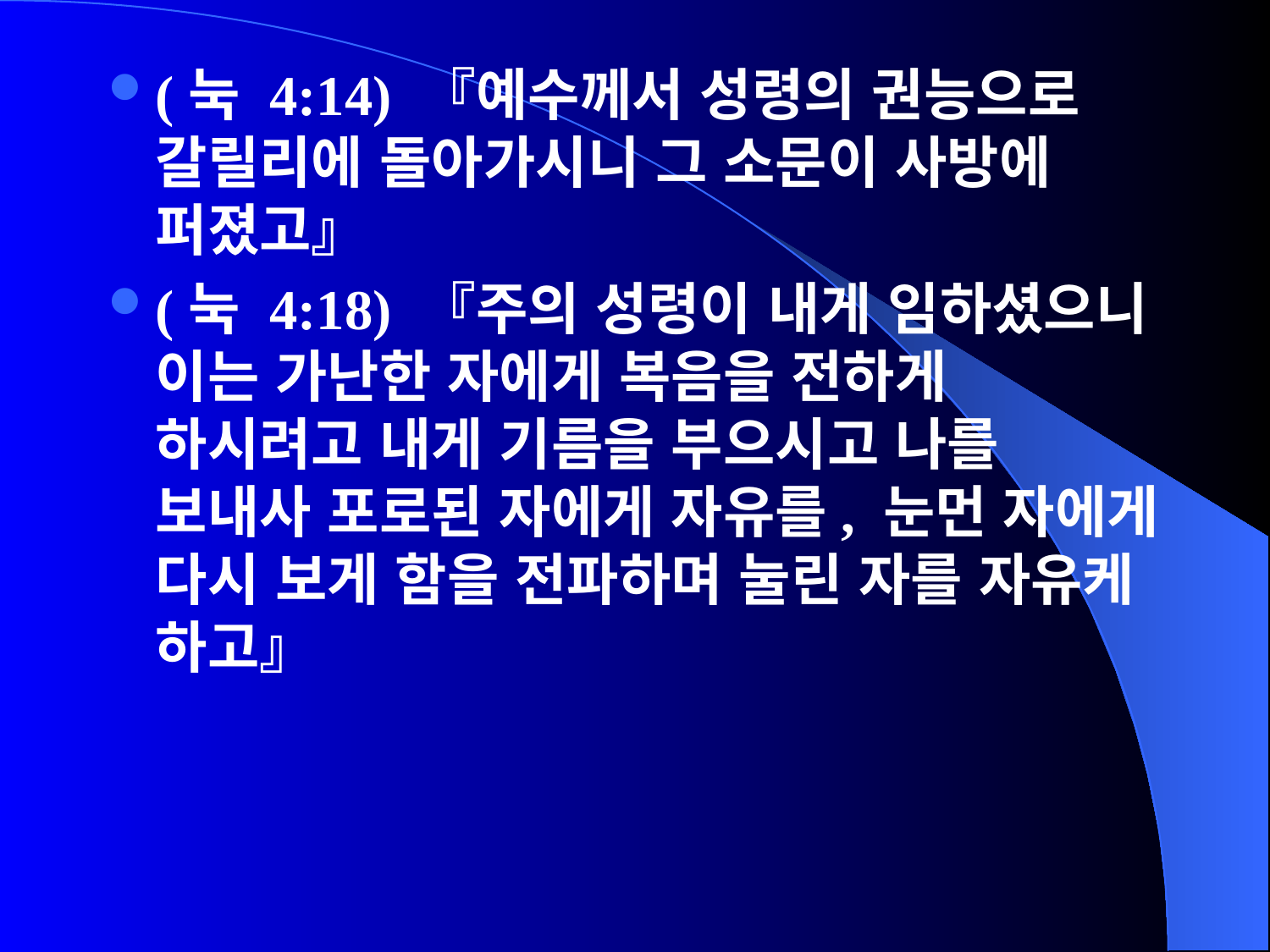

(눅 4:14) 『예수께서 성령의 권능으로 갈릴리에 돌아가시니 그 소문이 사방에 퍼졌고』
(눅 4:18) 『주의 성령이 내게 임하셨으니 이는 가난한 자에게 복음을 전하게 하시려고 내게 기름을 부으시고 나를 보내사 포로된 자에게 자유를, 눈먼 자에게 다시 보게 함을 전파하며 눌린 자를 자유케 하고』